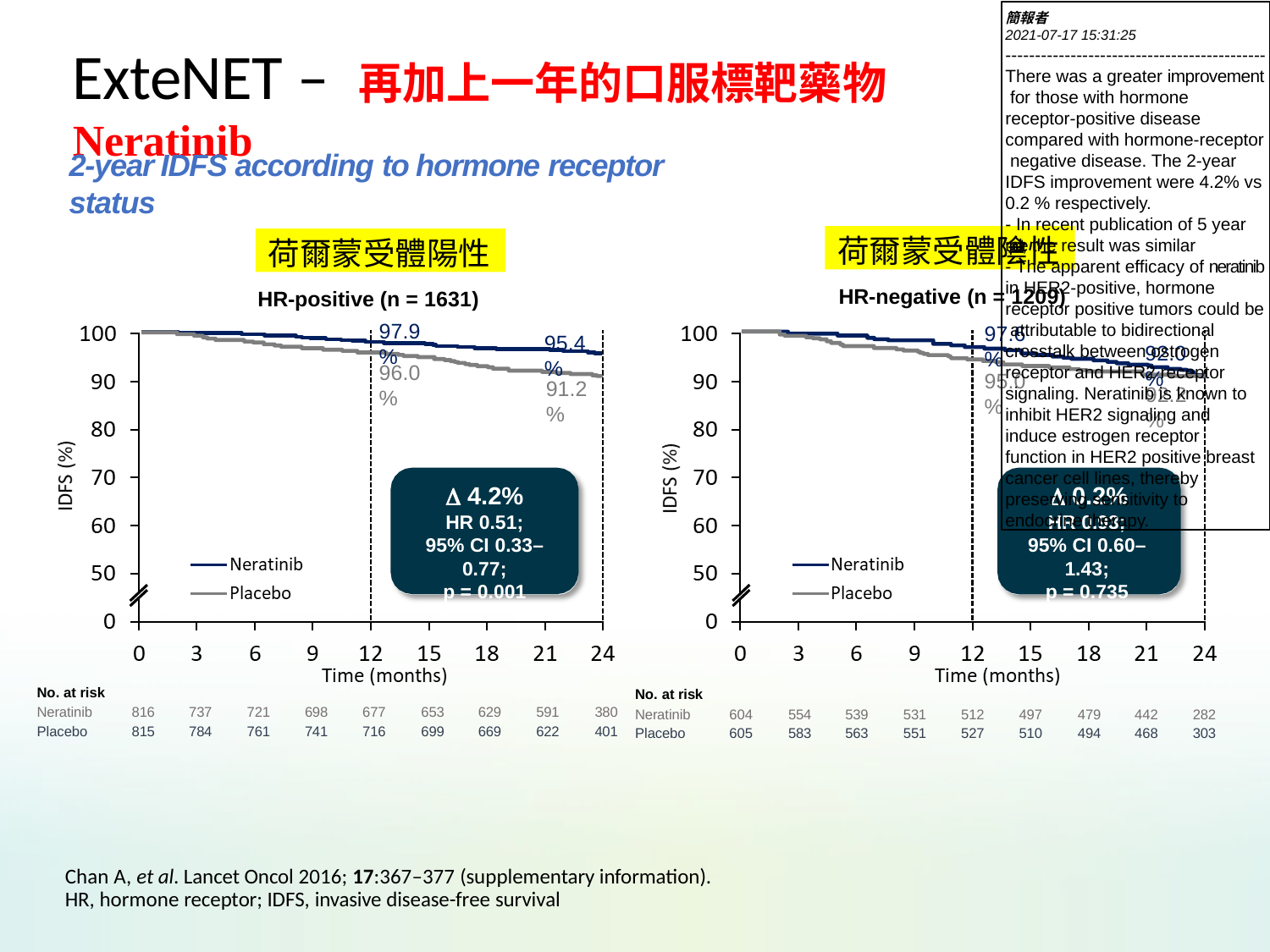

簡報者
2021-07-17 15:31:25
--------------------------------------------
There was a greater improvement  for those with hormone  receptor-positive disease  compared with hormone-receptor  negative disease. The 2-year  IDFS improvement were 4.2% vs  0.2 % respectively.
- In recent publication of 5 year  update, the result was similar
- The apparent efficacy of neratinib  in HER2-positive, hormone  receptor positive tumors could be  attributable to bidirectional  crosstalk between ostrogen  receptor and HER2 receptor  signaling. Neratinib is known to  inhibit HER2 signaling and  induce estrogen receptor  function in HER2 positive breast  cancer cell lines, thereby  preserving sensitivity to  endocrine therapy.
# ExteNET – 再加上一年的口服標靶藥物 Neratinib
2-year IDFS according to hormone receptor status
荷爾蒙受體陰性
荷爾蒙受體陽性
HR-negative (n = 1209)
HR-positive (n = 1631)

97.9%
97.6%
95.4%

92.0%
96.0%
95.0%
91.2%
92.2%

Δ 4.2%
HR 0.51;
95% CI 0.33–0.77;
p = 0.001
Δ 0.2%
HR 0.93;
95% CI 0.60–1.43;
p = 0.735

| No. at risk |  |  |  |  |  |  |  |  |  |
| --- | --- | --- | --- | --- | --- | --- | --- | --- | --- |
| Neratinib | 816 | 737 | 721 | 698 | 677 | 653 | 629 | 591 | 380 |
| Placebo | 815 | 784 | 761 | 741 | 716 | 699 | 669 | 622 | 401 |
| No. at risk |  |  |  |  |  |  |  |  |  |
| --- | --- | --- | --- | --- | --- | --- | --- | --- | --- |
| Neratinib | 604 | 554 | 539 | 531 | 512 | 497 | 479 | 442 | 282 |
| Placebo | 605 | 583 | 563 | 551 | 527 | 510 | 494 | 468 | 303 |
Chan A, et al. Lancet Oncol 2016; 17:367–377 (supplementary information).  HR, hormone receptor; IDFS, invasive disease-free survival